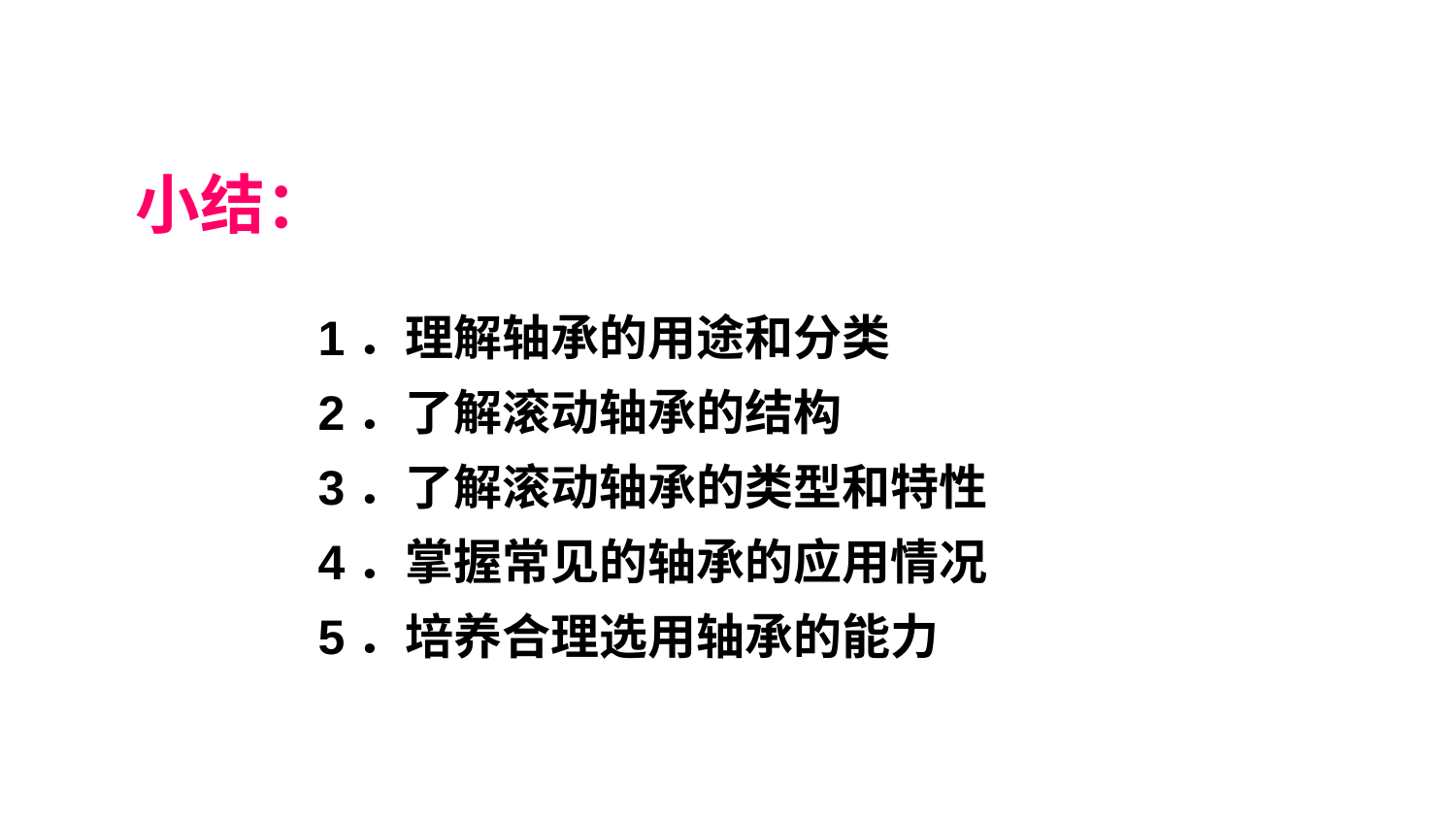

小结：
1．理解轴承的用途和分类
2．了解滚动轴承的结构
3．了解滚动轴承的类型和特性
4．掌握常见的轴承的应用情况
5．培养合理选用轴承的能力